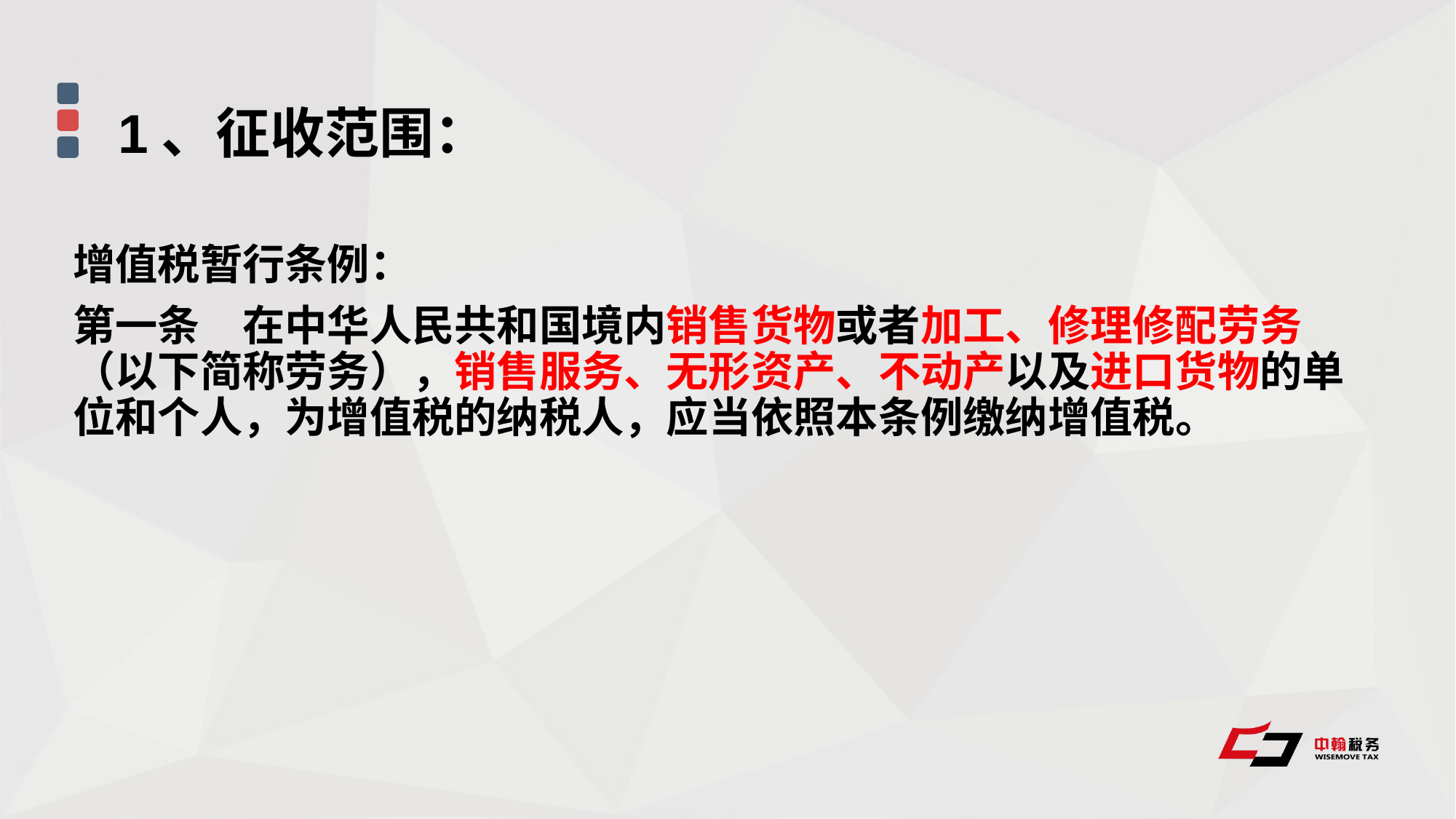

1、征收范围：

增值税暂行条例：
第一条　在中华人民共和国境内销售货物或者加工、修理修配劳务（以下简称劳务），销售服务、无形资产、不动产以及进口货物的单位和个人，为增值税的纳税人，应当依照本条例缴纳增值税。